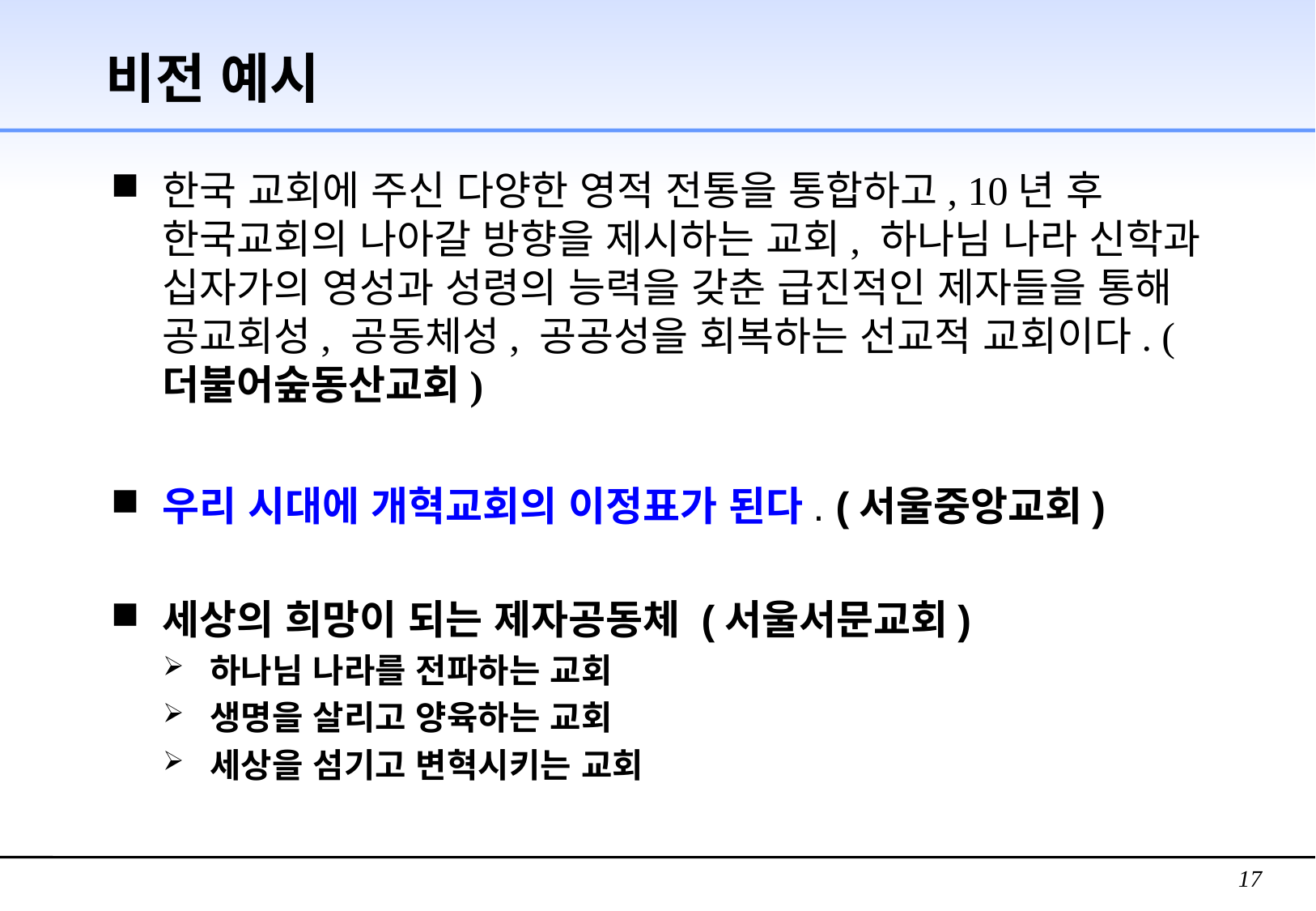

# 비전 예시
한국 교회에 주신 다양한 영적 전통을 통합하고, 10년 후 한국교회의 나아갈 방향을 제시하는 교회, 하나님 나라 신학과 십자가의 영성과 성령의 능력을 갖춘 급진적인 제자들을 통해 공교회성, 공동체성, 공공성을 회복하는 선교적 교회이다. (더불어숲동산교회)

우리 시대에 개혁교회의 이정표가 된다. (서울중앙교회)

세상의 희망이 되는 제자공동체 (서울서문교회)
하나님 나라를 전파하는 교회
생명을 살리고 양육하는 교회
세상을 섬기고 변혁시키는 교회

17